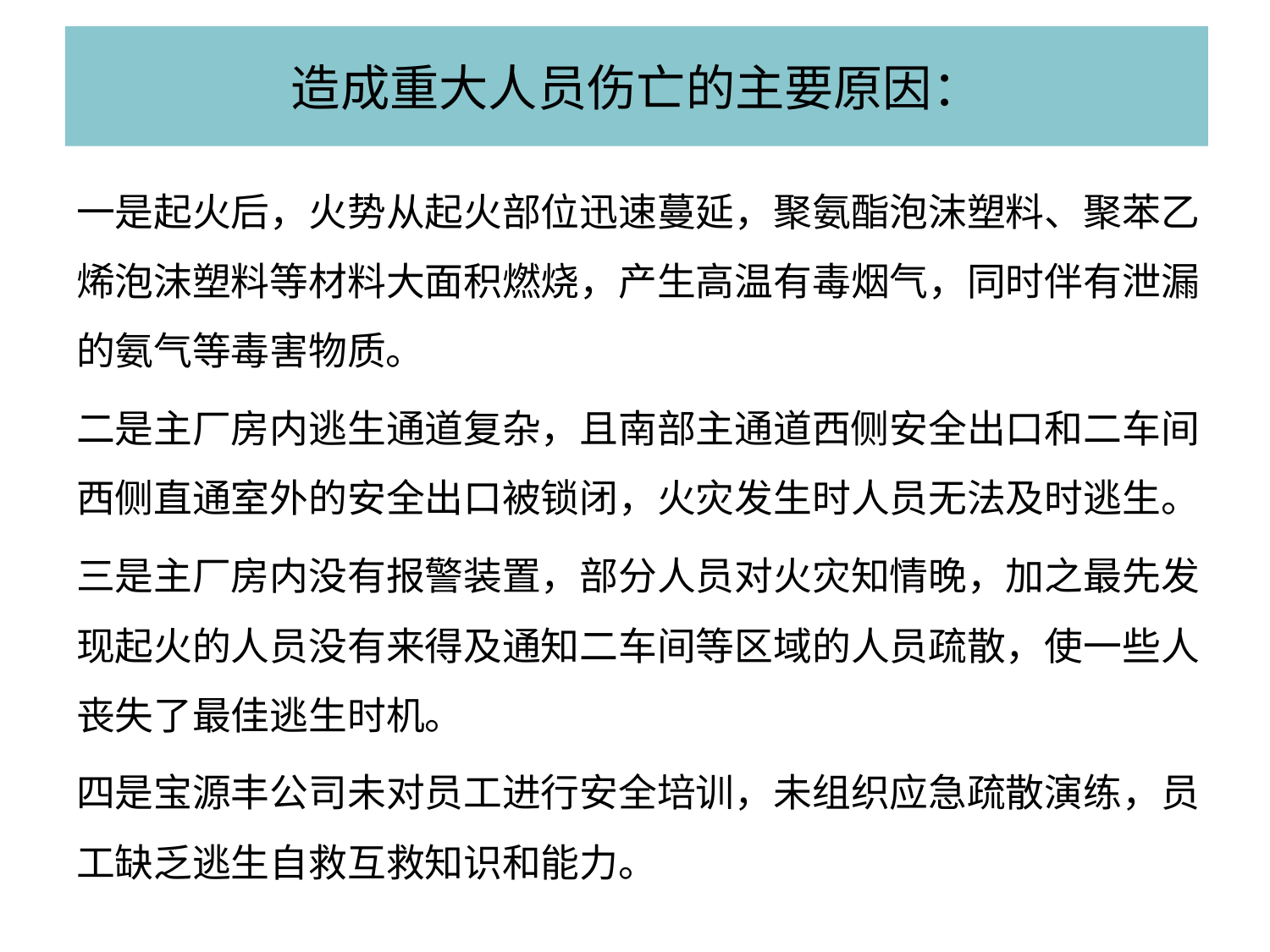

# 造成重大人员伤亡的主要原因：
一是起火后，火势从起火部位迅速蔓延，聚氨酯泡沫塑料、聚苯乙烯泡沫塑料等材料大面积燃烧，产生高温有毒烟气，同时伴有泄漏的氨气等毒害物质。
二是主厂房内逃生通道复杂，且南部主通道西侧安全出口和二车间西侧直通室外的安全出口被锁闭，火灾发生时人员无法及时逃生。
三是主厂房内没有报警装置，部分人员对火灾知情晚，加之最先发现起火的人员没有来得及通知二车间等区域的人员疏散，使一些人丧失了最佳逃生时机。
四是宝源丰公司未对员工进行安全培训，未组织应急疏散演练，员工缺乏逃生自救互救知识和能力。

26